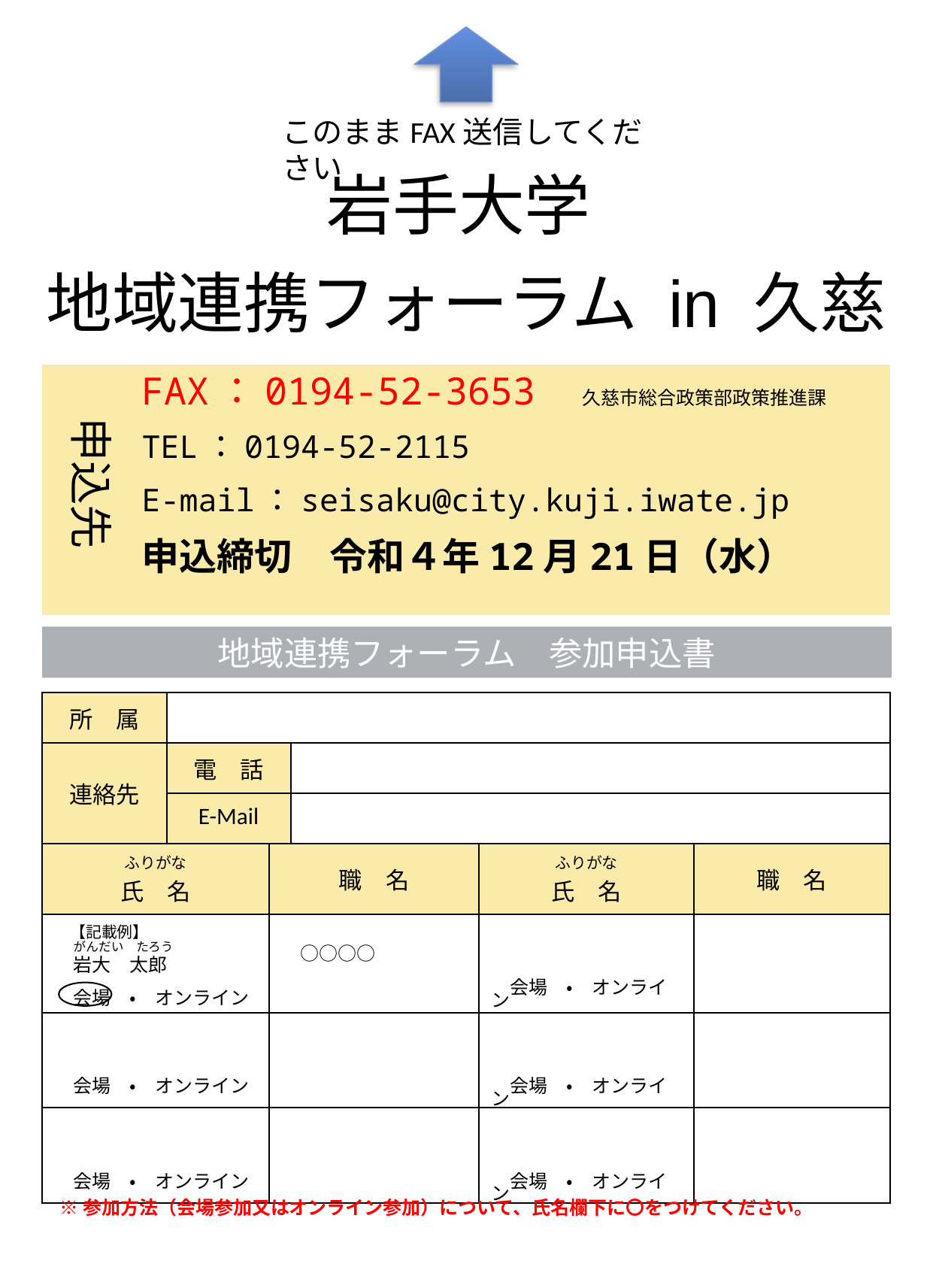

このままFAX送信してください
岩手大学
　
地域連携フォーラム in 久慈
FAX：0194-52-3653　久慈市総合政策部政策推進課

TEL：0194-52-2115

E-mail：seisaku@city.kuji.iwate.jp

申込締切　令和４年12月21日（水）

申込先
地域連携フォーラム　参加申込書
| 所　属 |  |  |  |  |  |
| --- | --- | --- | --- | --- | --- |
| 連絡先 | 電　話 |  |  |  |  |
|  | E-Mail |  |  |  |  |
| ふりがな 氏　名 |  | 職　名 |  | ふりがな 氏　名 | 職　名 |
| 【記載例】 　がんだい　たろう 　岩大　太郎 　会場　・　オンライン |  | ○○○○ |  | 会場　・　オンライン |  |
| 会場　・　オンライン |  |  |  | 会場　・　オンライン |  |
| 会場　・　オンライン |  |  |  | 会場　・　オンライン |  |

※参加方法（会場参加又はオンライン参加）について、氏名欄下に〇をつけてください。